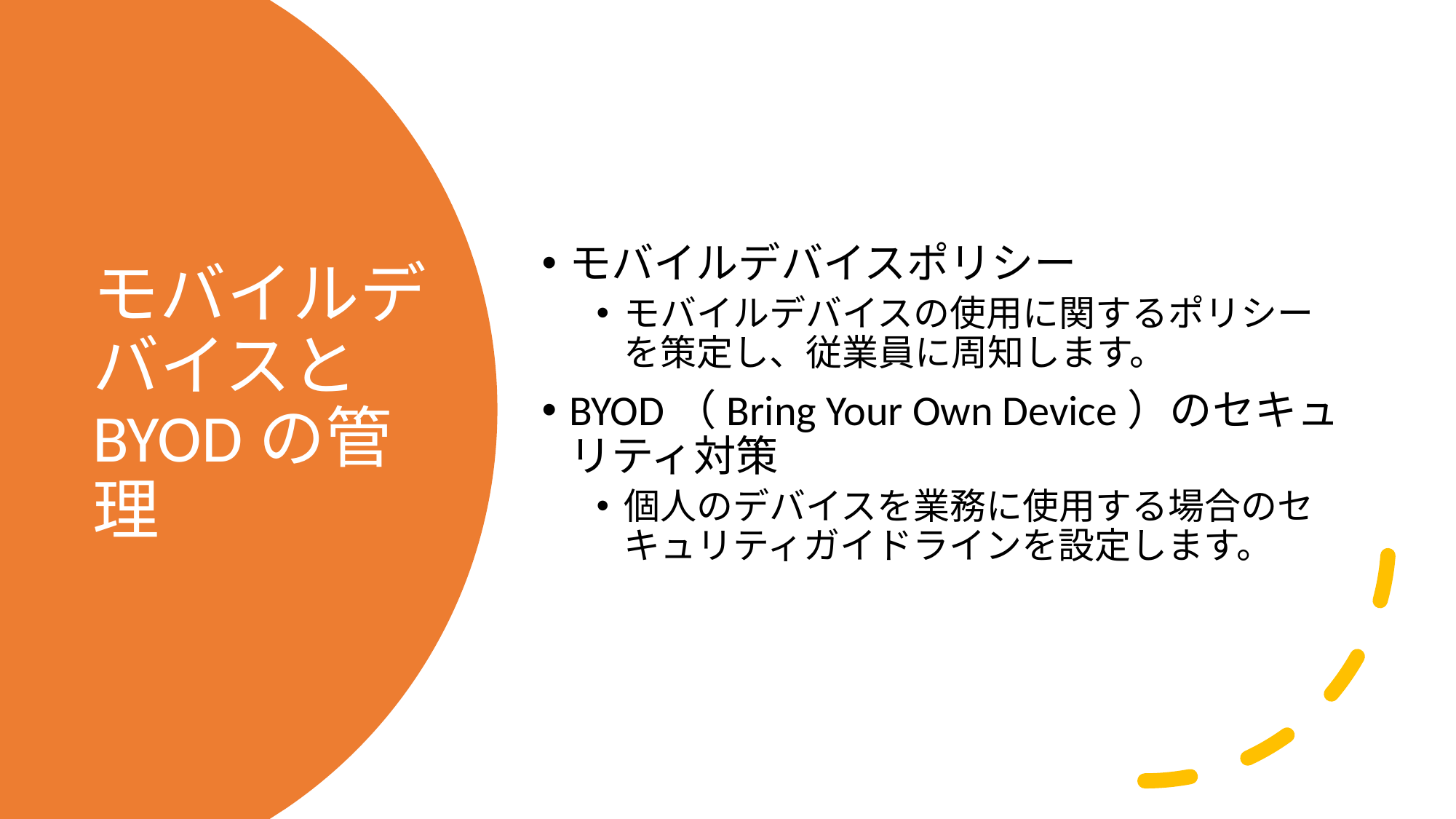

モバイルデバイスポリシー
モバイルデバイスの使用に関するポリシーを策定し、従業員に周知します。
BYOD（Bring Your Own Device）のセキュリティ対策
個人のデバイスを業務に使用する場合のセキュリティガイドラインを設定します。
# モバイルデバイスとBYODの管理